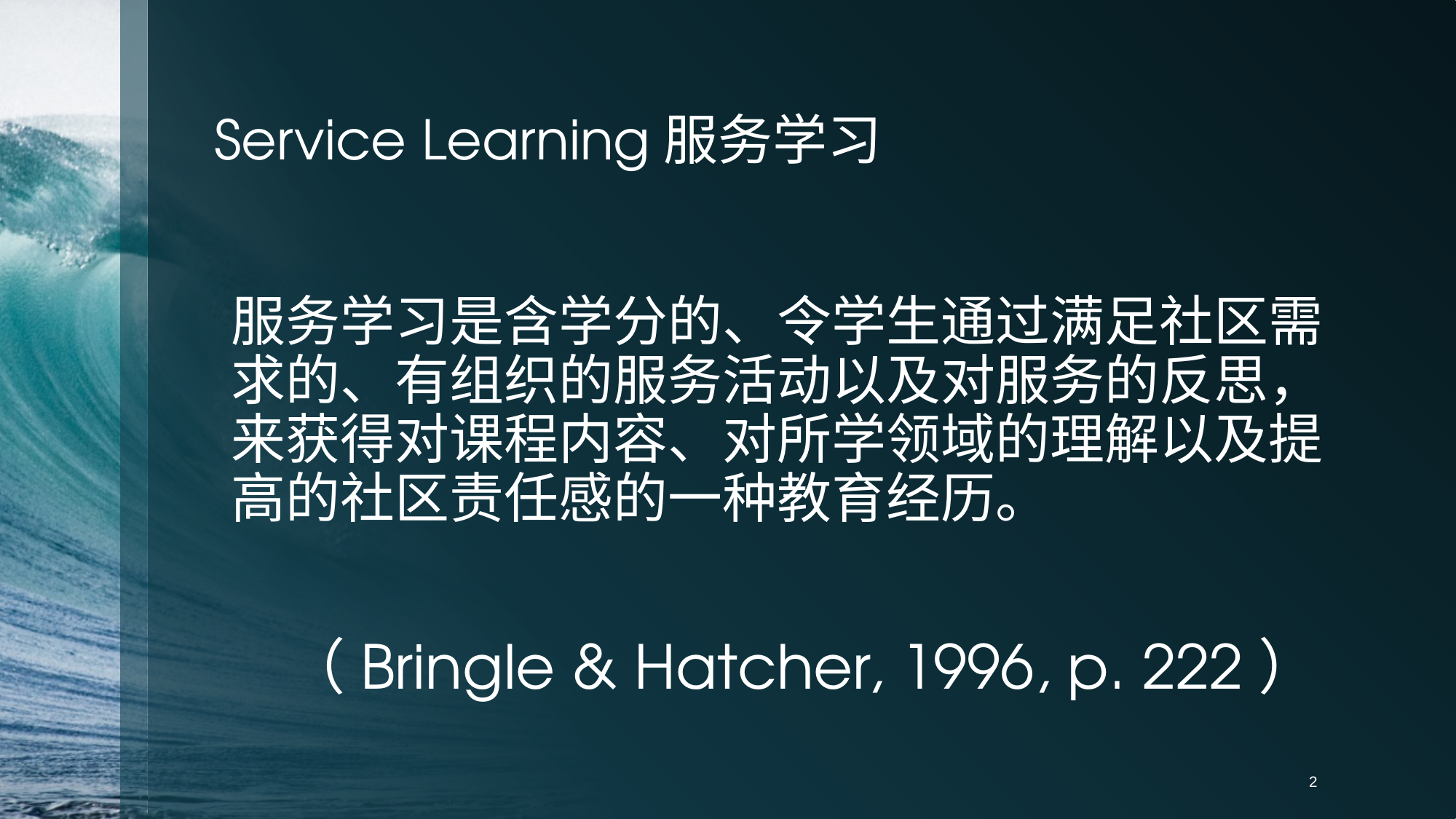

# Service Learning服务学习

服务学习是含学分的、令学生通过满足社区需求的、有组织的服务活动以及对服务的反思，来获得对课程内容、对所学领域的理解以及提高的社区责任感的一种教育经历。

 （Bringle & Hatcher, 1996, p. 222）
2